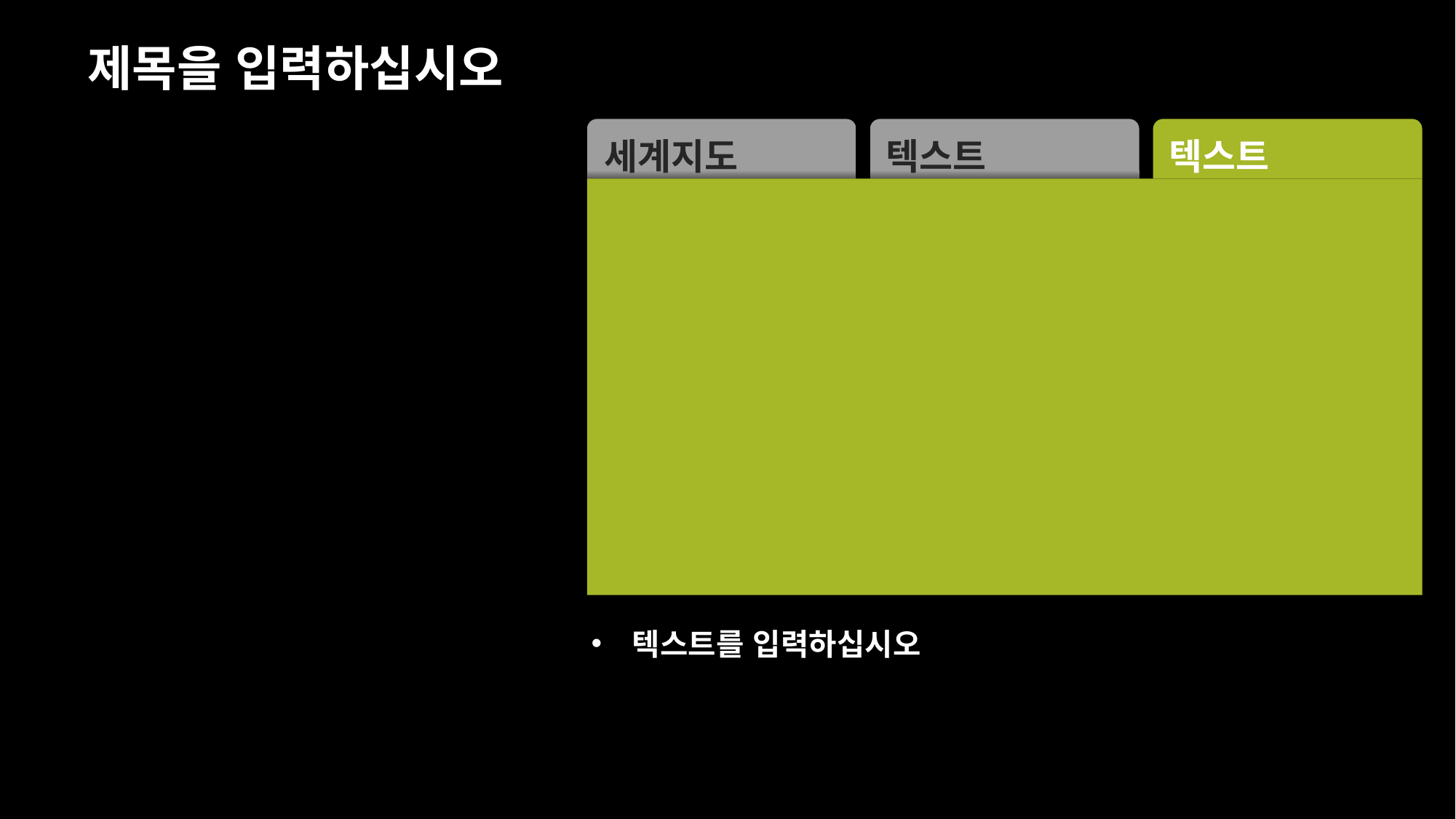

# 제목을 입력하십시오
세계지도
텍스트
텍스트

텍스트를 입력하십시오